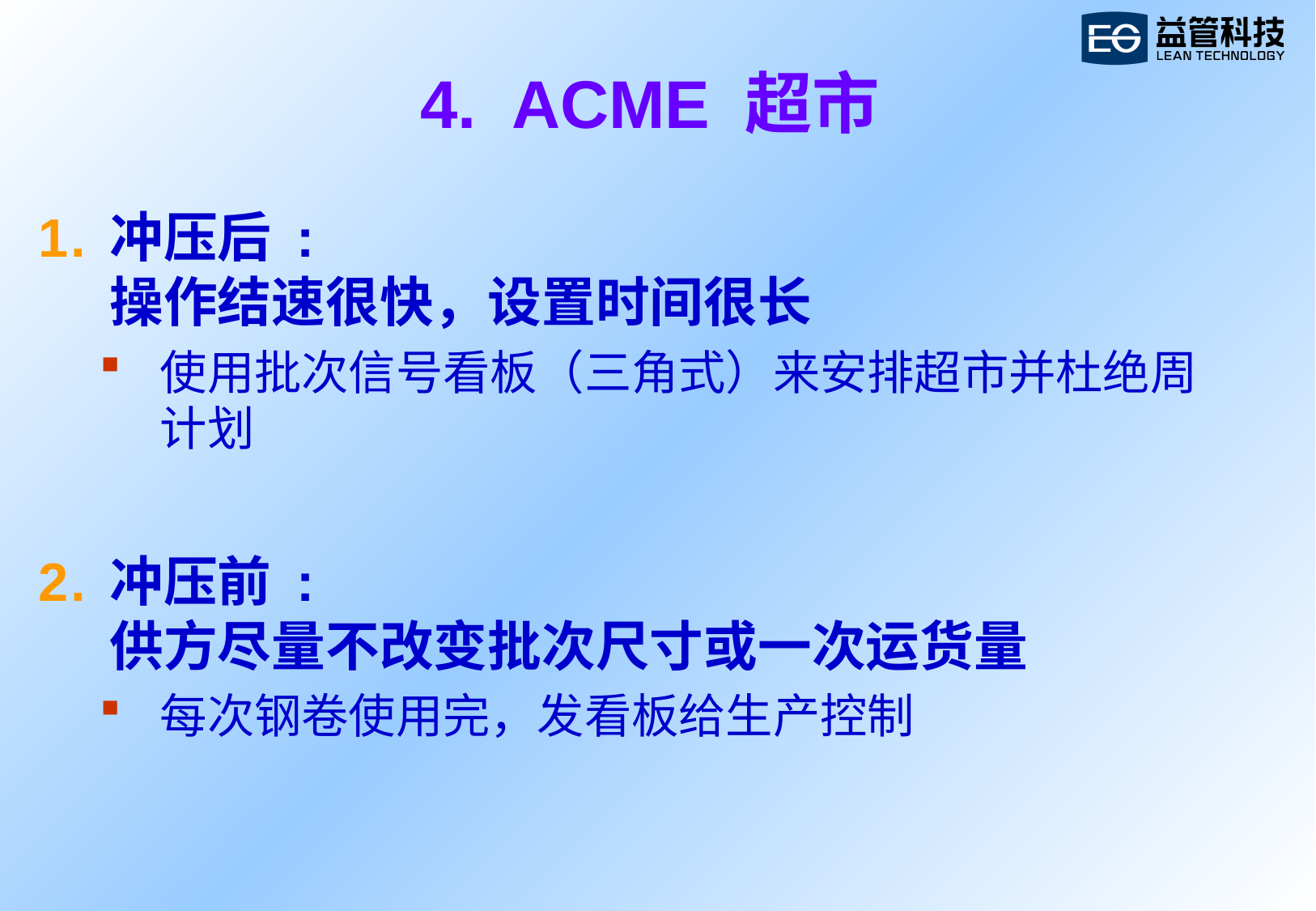

# 4.  ACME 超市

冲压后 :
操作结速很快，设置时间很长
使用批次信号看板（三角式）来安排超市并杜绝周计划

冲压前 :
供方尽量不改变批次尺寸或一次运货量
每次钢卷使用完，发看板给生产控制